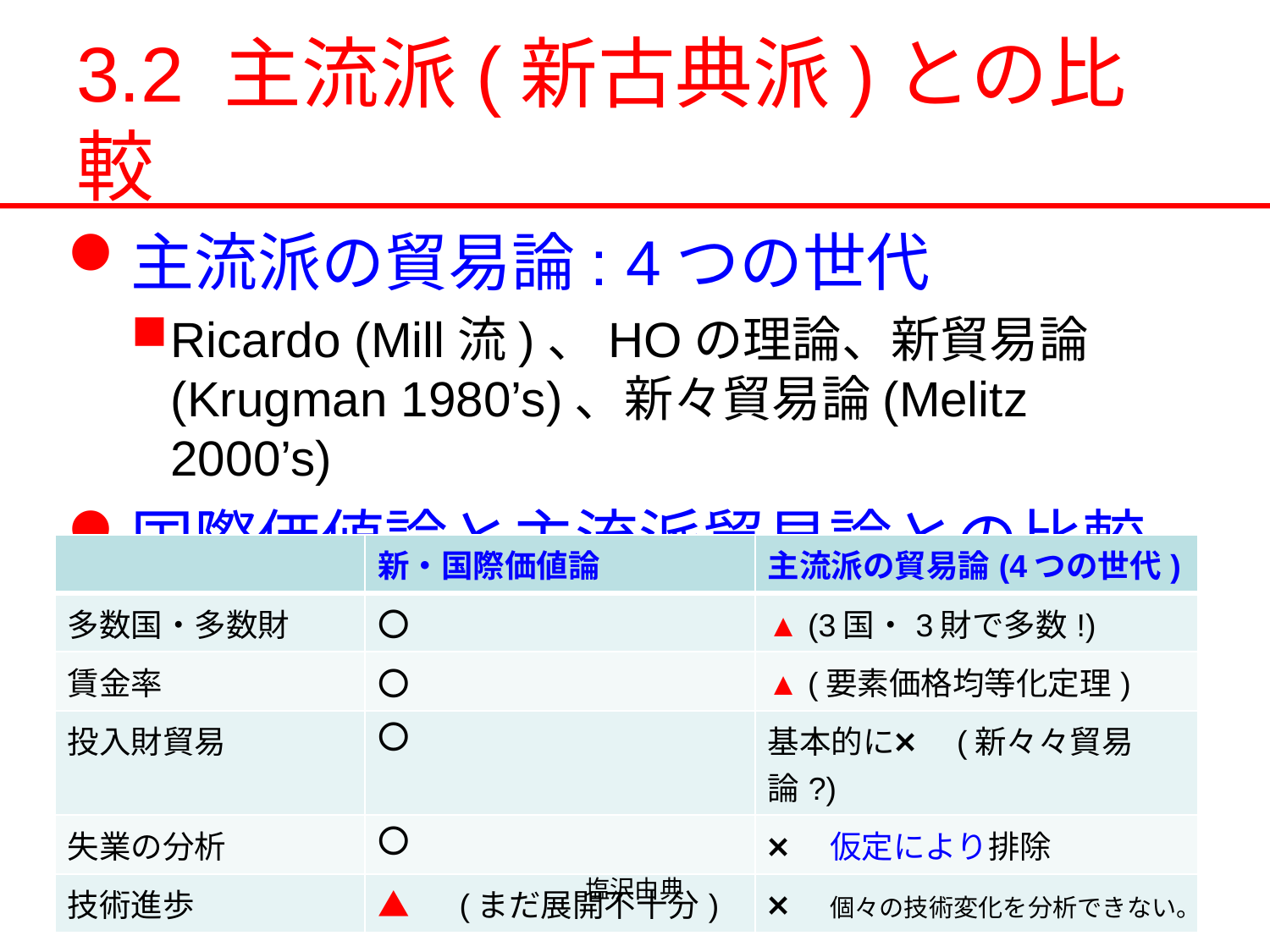

# 3.2 主流派(新古典派)との比較
主流派の貿易論: 4つの世代
Ricardo (Mill流)、HOの理論、新貿易論(Krugman 1980’s)、新々貿易論(Melitz 2000’s)
国際価値論と主流派貿易論との比較
|  | 新・国際価値論 | 主流派の貿易論(4つの世代) |
| --- | --- | --- |
| 多数国・多数財 | ⭕️ | ▲ (3国・3財で多数!) |
| 賃金率 | ⭕️ | ▲ (要素価格均等化定理) |
| 投入財貿易 | ⭕️ | 基本的に❌　(新々々貿易論?) |
| 失業の分析 | ⭕️ | ❌　仮定により排除 |
| 技術進歩 | ▲　(まだ展開不十分) | ❌　個々の技術変化を分析できない。 |
2023.11.12
塩沢由典
22